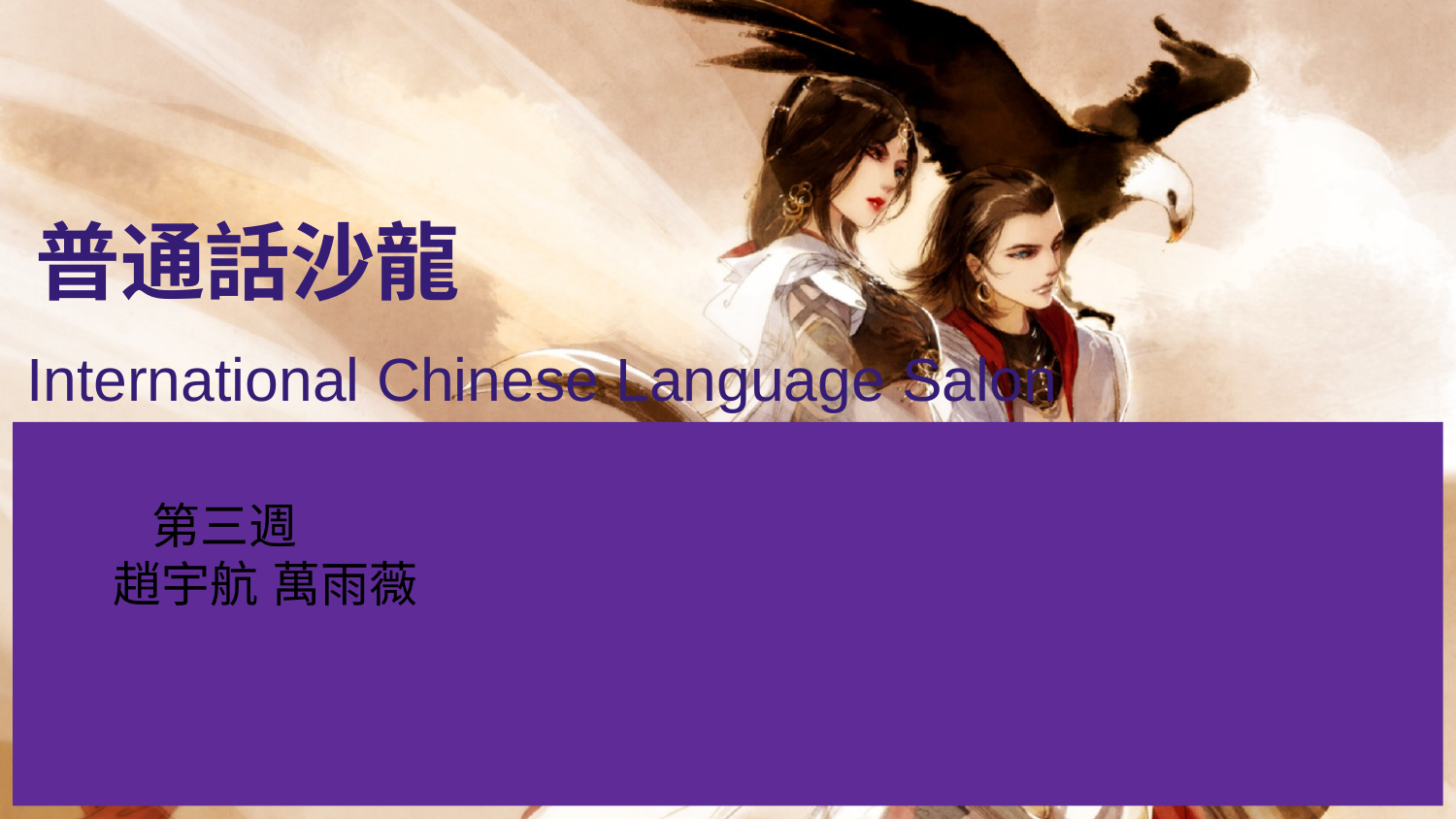

# 普通話沙龍
International Chinese Language Salon
  第三週
趙宇航 萬雨薇